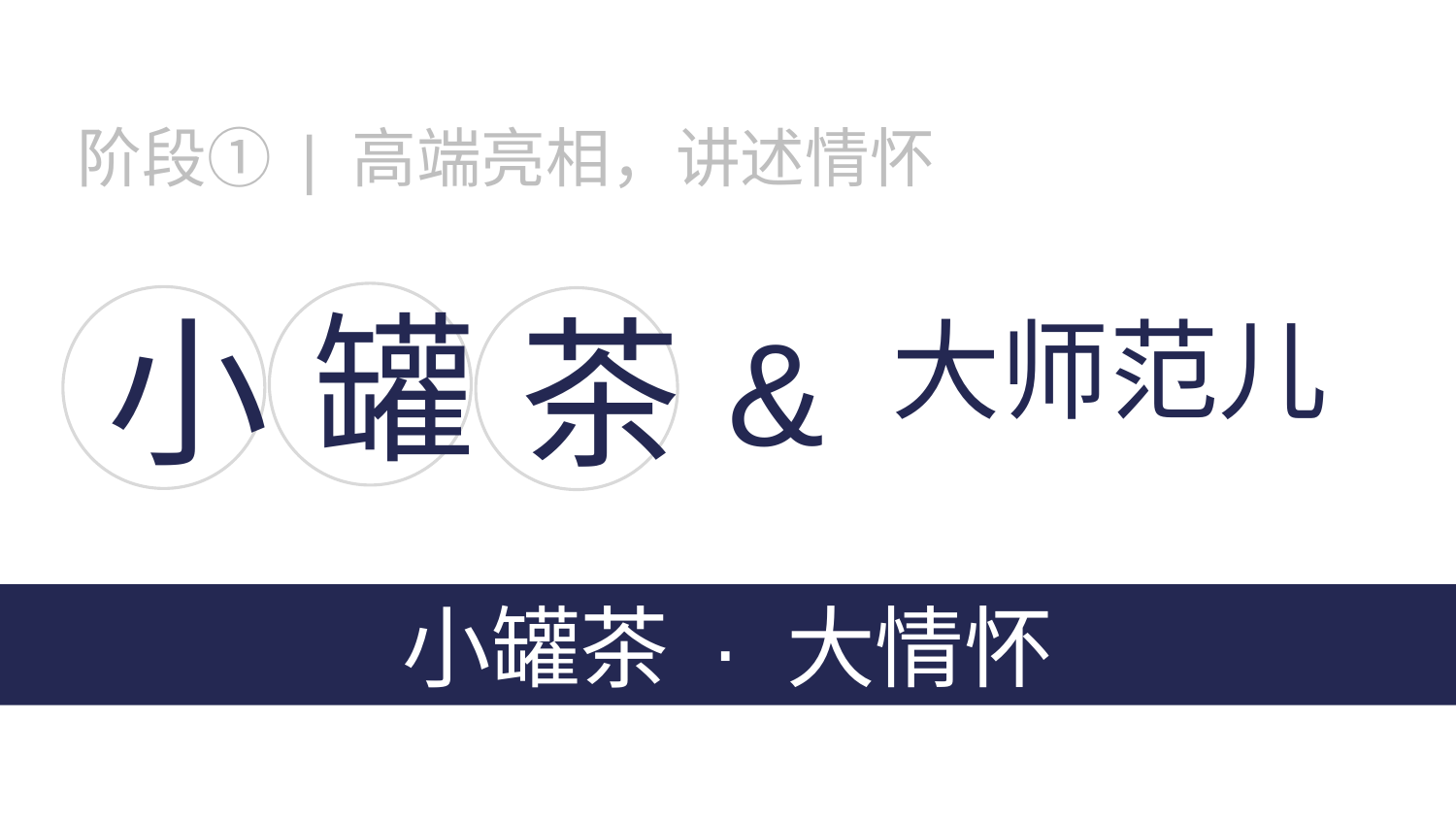

阶段① | 高端亮相，讲述情怀
罐
小
茶
&
大师范儿
小罐茶 · 大情怀